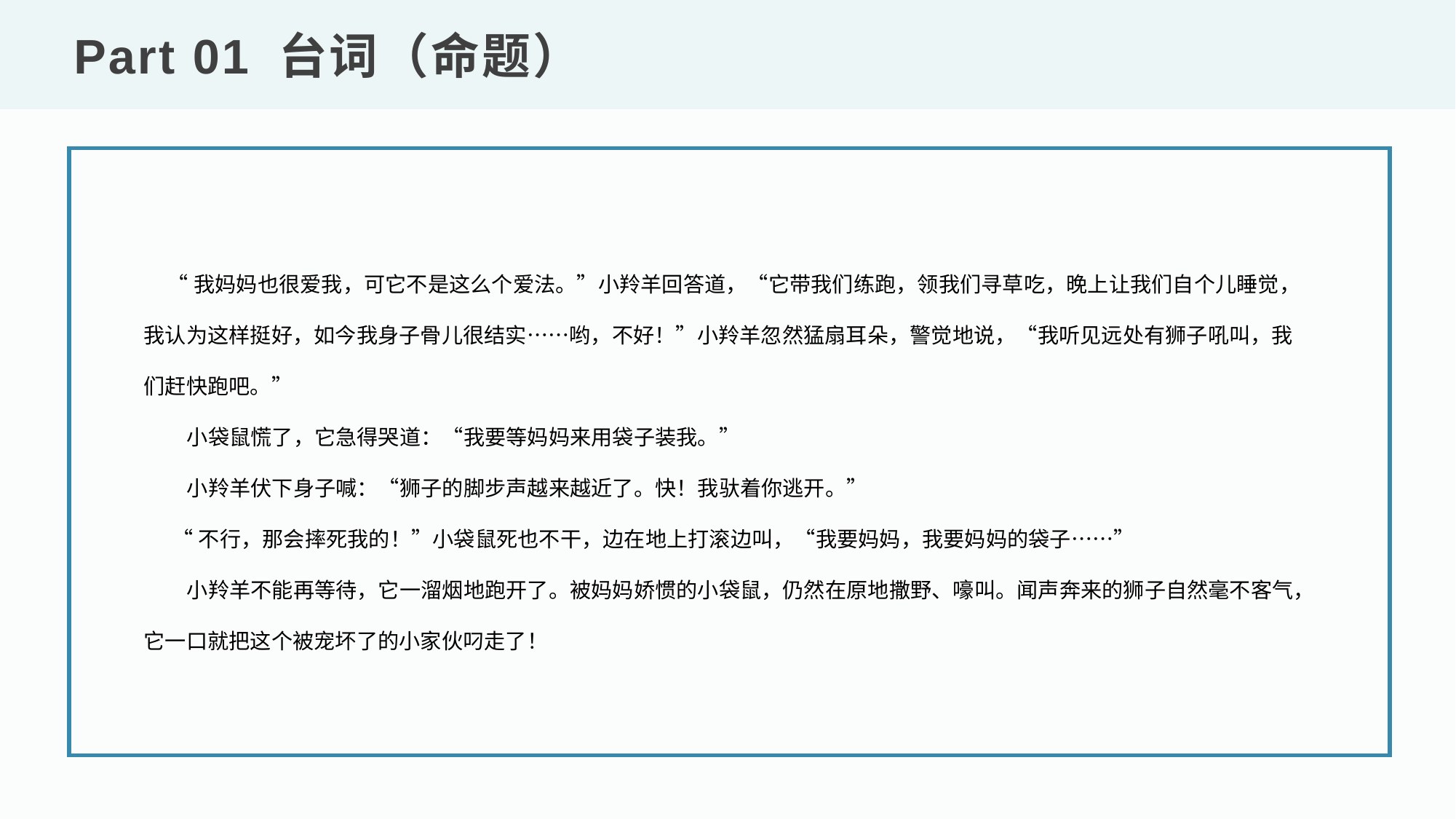

Part 01 台词（命题）

     “我妈妈也很爱我，可它不是这么个爱法。”小羚羊回答道，“它带我们练跑，领我们寻草吃，晚上让我们自个儿睡觉，我认为这样挺好，如今我身子骨儿很结实……哟，不好！”小羚羊忽然猛扇耳朵，警觉地说，“我听见远处有狮子吼叫，我们赶快跑吧。”
        小袋鼠慌了，它急得哭道：“我要等妈妈来用袋子装我。”
        小羚羊伏下身子喊：“狮子的脚步声越来越近了。快！我驮着你逃开。”
      “不行，那会摔死我的！”小袋鼠死也不干，边在地上打滚边叫，“我要妈妈，我要妈妈的袋子……”
        小羚羊不能再等待，它一溜烟地跑开了。被妈妈娇惯的小袋鼠，仍然在原地撒野、嚎叫。闻声奔来的狮子自然毫不客气，它一口就把这个被宠坏了的小家伙叼走了！